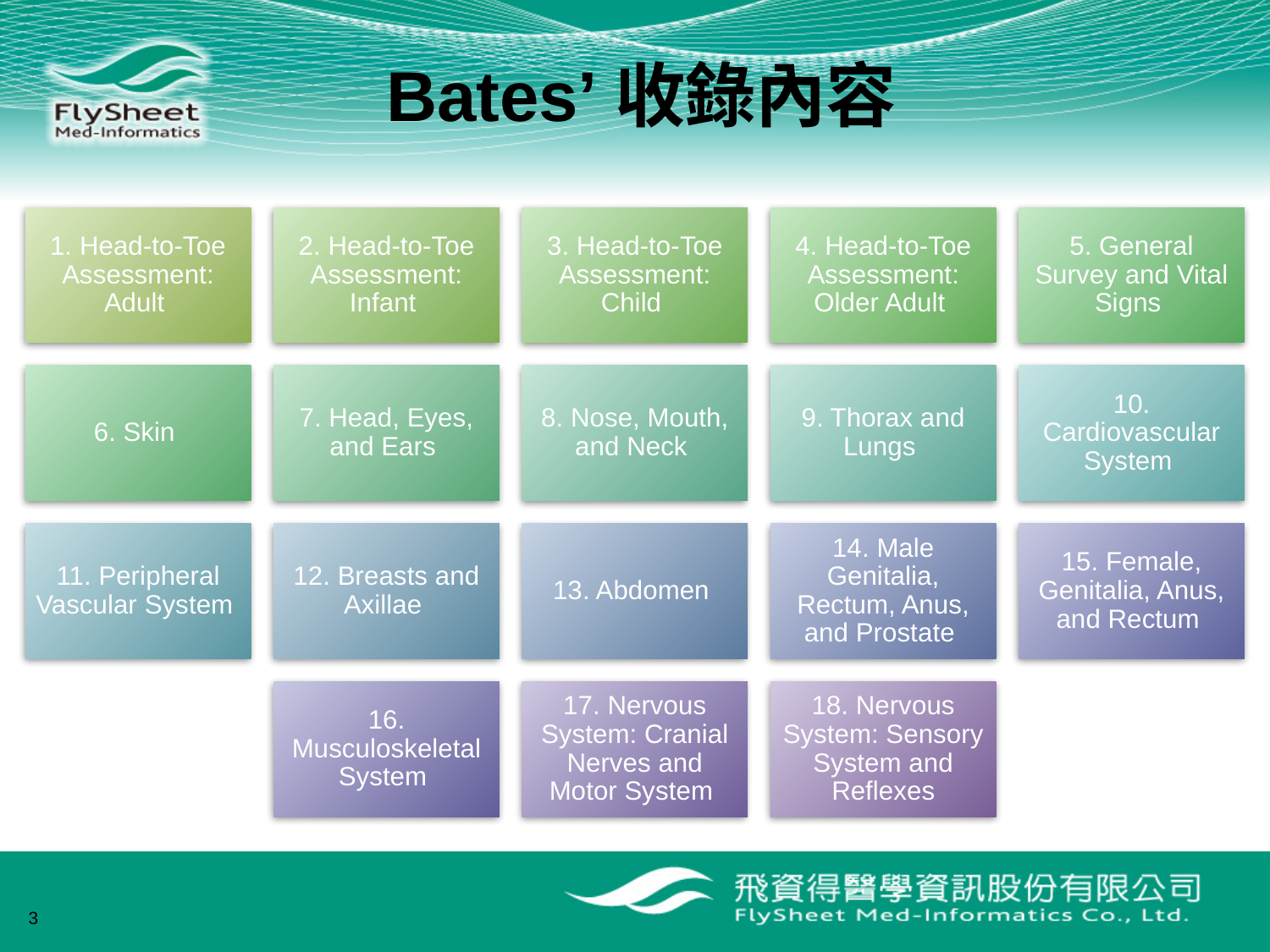

# Bates’收錄內容
1. Head-to-Toe Assessment: Adult
2. Head-to-Toe Assessment: Infant
3. Head-to-Toe Assessment: Child
4. Head-to-Toe Assessment: Older Adult
5. General Survey and Vital Signs
6. Skin
7. Head, Eyes, and Ears
8. Nose, Mouth, and Neck
9. Thorax and Lungs
10. Cardiovascular System
11. Peripheral Vascular System
12. Breasts and Axillae
13. Abdomen
14. Male Genitalia, Rectum, Anus, and Prostate
15. Female, Genitalia, Anus, and Rectum
16. Musculoskeletal System
17. Nervous System: Cranial Nerves and Motor System
18. Nervous System: Sensory System and Reflexes
3